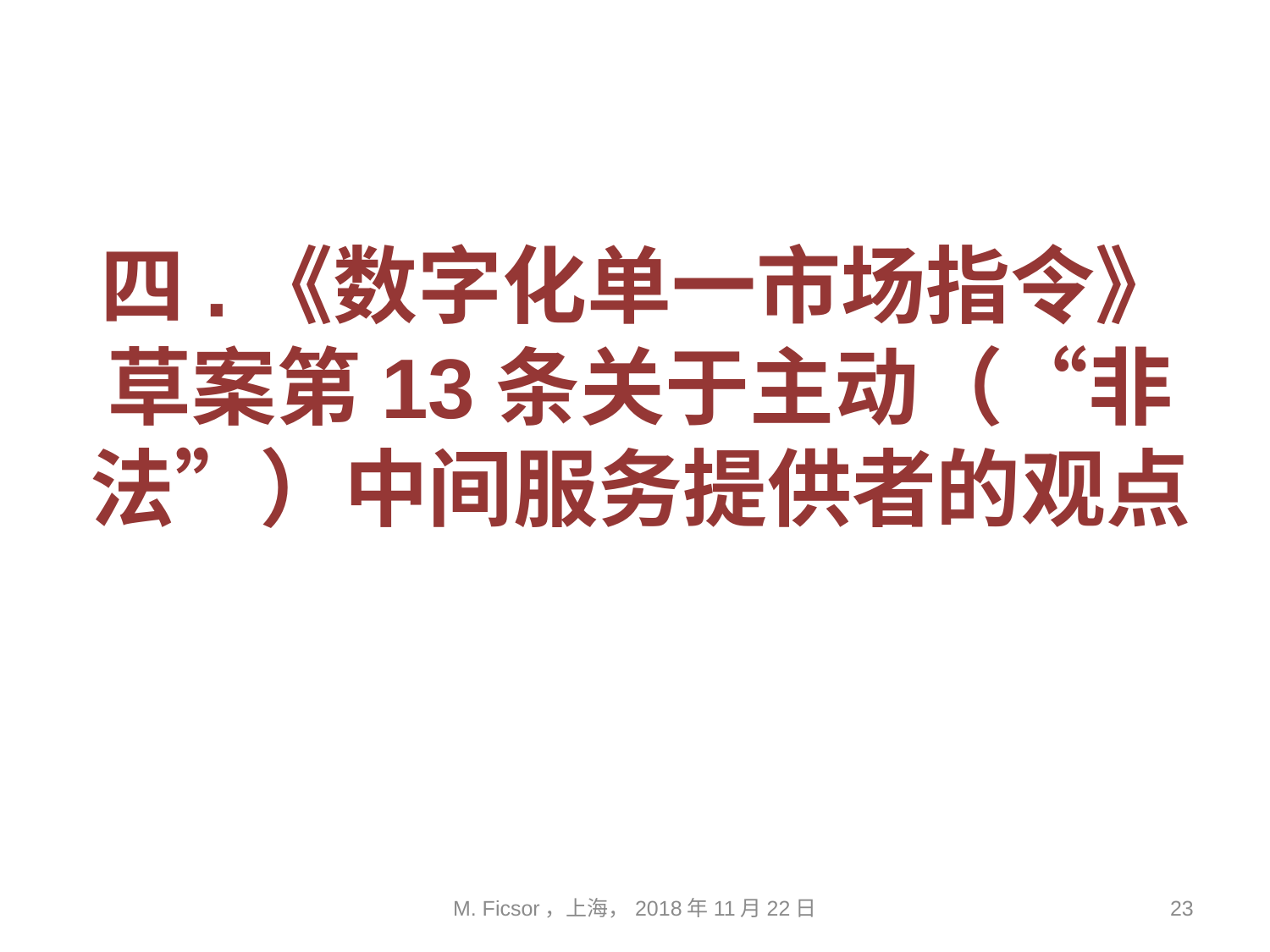

四.《数字化单一市场指令》草案第13条关于主动（“非法”）中间服务提供者的观点
M. Ficsor，上海，2018年11月22日
23